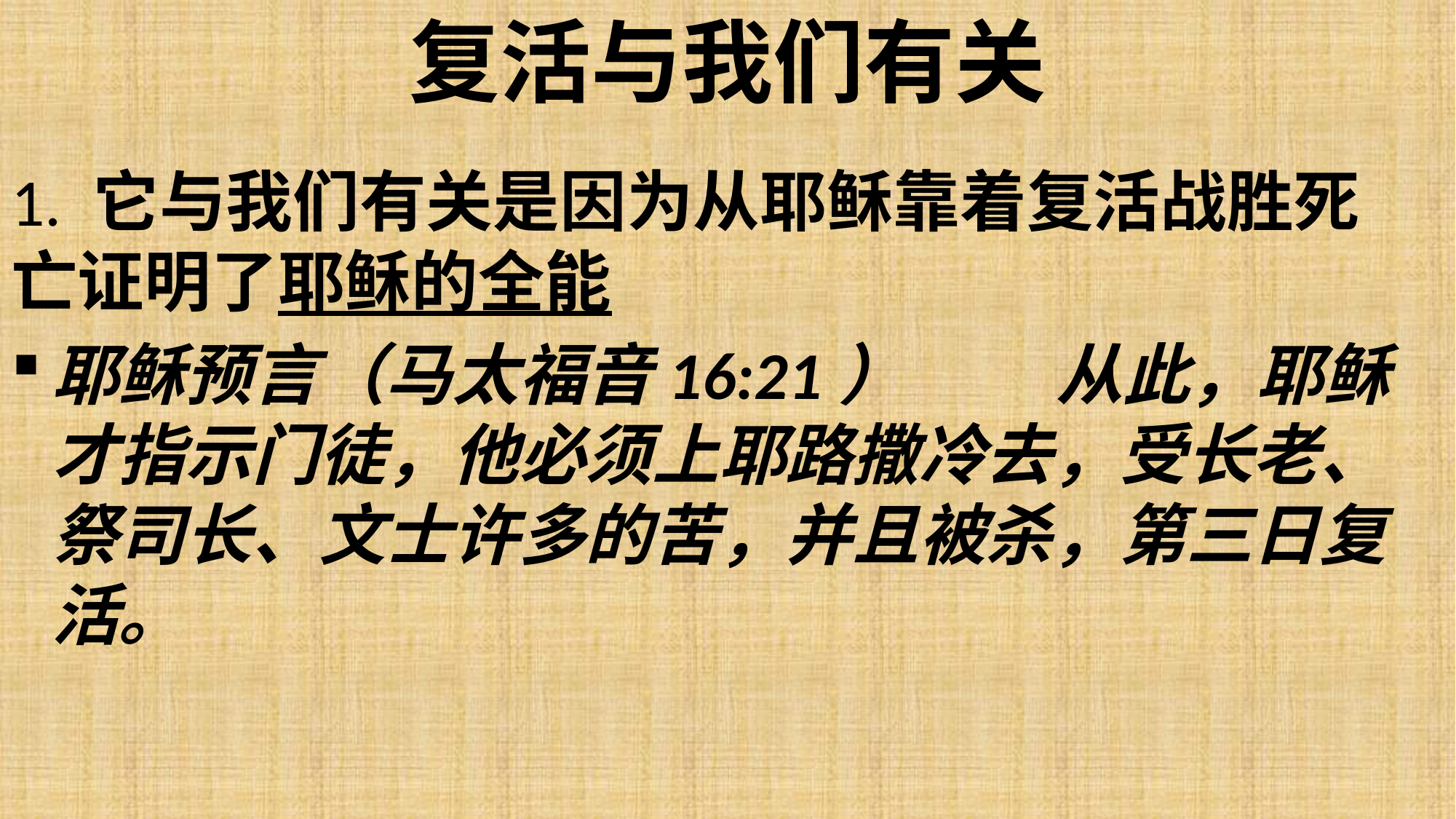

# 复活与我们有关
1. 它与我们有关是因为从耶稣靠着复活战胜死亡证明了耶稣的全能
耶稣预言（马太福音16:21）          从此，耶稣才指示门徒，他必须上耶路撒冷去，受长老、祭司长、文士许多的苦，并且被杀，第三日复活。